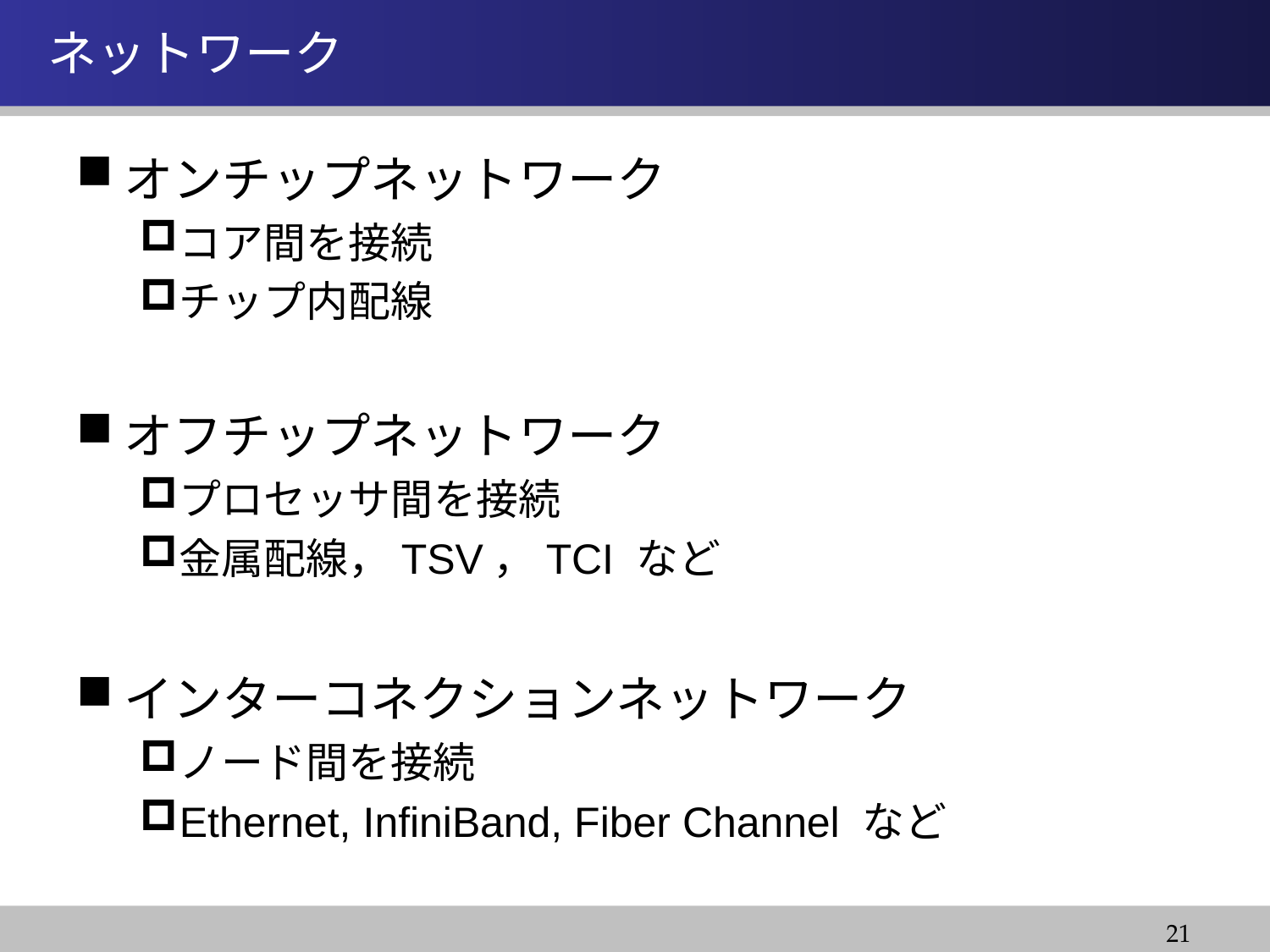

情報システム基盤学基礎１
# ネットワーク
オンチップネットワーク
コア間を接続
チップ内配線

オフチップネットワーク
プロセッサ間を接続
金属配線，TSV，TCI など

インターコネクションネットワーク
ノード間を接続
Ethernet, InfiniBand, Fiber Channel など
21